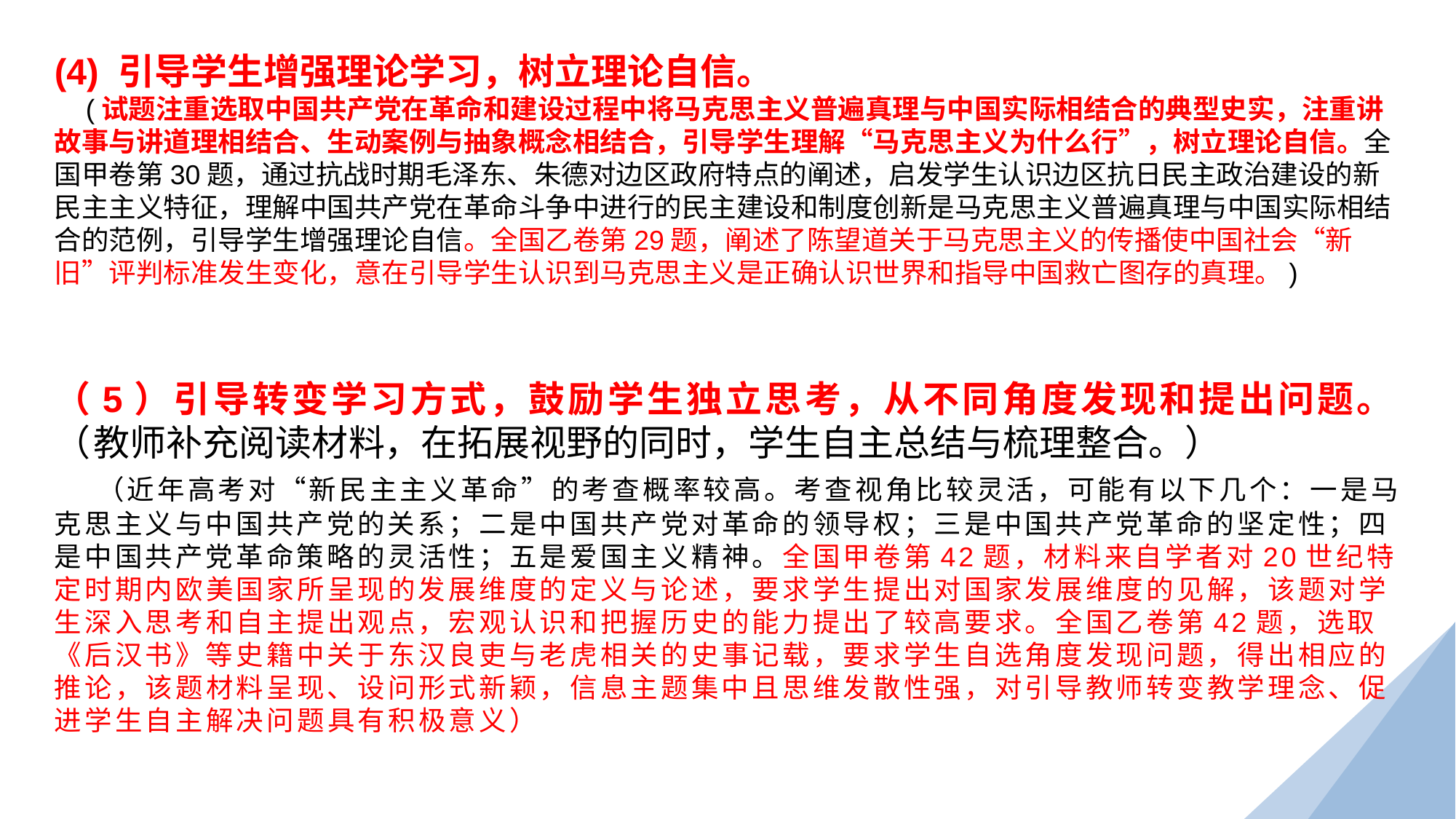

(4) 引导学生增强理论学习，树立理论自信。
    (试题注重选取中国共产党在革命和建设过程中将马克思主义普遍真理与中国实际相结合的典型史实，注重讲故事与讲道理相结合、生动案例与抽象概念相结合，引导学生理解“马克思主义为什么行”，树立理论自信。全国甲卷第30题，通过抗战时期毛泽东、朱德对边区政府特点的阐述，启发学生认识边区抗日民主政治建设的新民主主义特征，理解中国共产党在革命斗争中进行的民主建设和制度创新是马克思主义普遍真理与中国实际相结合的范例，引导学生增强理论自信。全国乙卷第29题，阐述了陈望道关于马克思主义的传播使中国社会“新旧”评判标准发生变化，意在引导学生认识到马克思主义是正确认识世界和指导中国救亡图存的真理。)
（5）引导转变学习方式，鼓励学生独立思考，从不同角度发现和提出问题。（教师补充阅读材料，在拓展视野的同时，学生自主总结与梳理整合。）
   （近年高考对“新民主主义革命”的考查概率较高。考查视角比较灵活，可能有以下几个：一是马克思主义与中国共产党的关系；二是中国共产党对革命的领导权；三是中国共产党革命的坚定性；四是中国共产党革命策略的灵活性；五是爱国主义精神。全国甲卷第42题，材料来自学者对20世纪特定时期内欧美国家所呈现的发展维度的定义与论述，要求学生提出对国家发展维度的见解，该题对学生深入思考和自主提出观点，宏观认识和把握历史的能力提出了较高要求。全国乙卷第42题，选取《后汉书》等史籍中关于东汉良吏与老虎相关的史事记载，要求学生自选角度发现问题，得出相应的推论，该题材料呈现、设问形式新颖，信息主题集中且思维发散性强，对引导教师转变教学理念、促进学生自主解决问题具有积极意义）
37